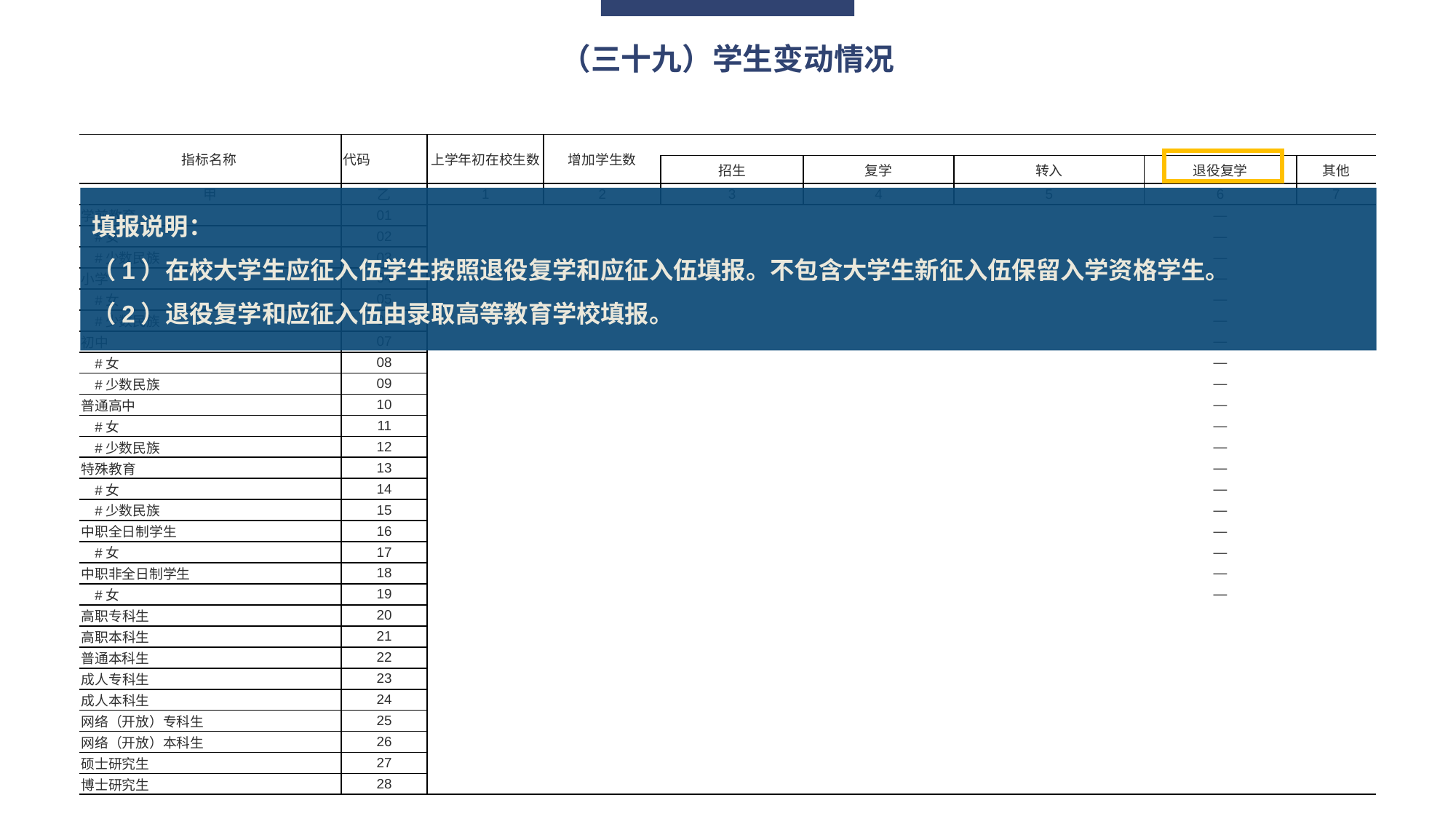

（三十九）学生变动情况
| 指标名称 | 代码 | 上学年初在校生数 | 增加学生数 |  |  |  |  |  |  |
| --- | --- | --- | --- | --- | --- | --- | --- | --- | --- |
|  |  |  |  | 招生 | 复学 |  | 转入 | 退役复学 | 其他 |
| 甲 | 乙 | 1 | 2 | 3 | 4 |  | 5 | 6 | 7 |
| 学前教育 | 01 |  |  |  |  |  |  | — |  |
| #女 | 02 |  |  |  |  |  |  | — |  |
| #少数民族 | 03 |  |  |  |  |  |  | — |  |
| 小学 | 04 |  |  |  |  |  |  | — |  |
| #女 | 05 |  |  |  |  |  |  | — |  |
| #少数民族 | 06 |  |  |  |  |  |  | — |  |
| 初中 | 07 |  |  |  |  |  |  | — |  |
| #女 | 08 |  |  |  |  |  |  | — |  |
| #少数民族 | 09 |  |  |  |  |  |  | — |  |
| 普通高中 | 10 |  |  |  |  |  |  | — |  |
| #女 | 11 |  |  |  |  |  |  | — |  |
| #少数民族 | 12 |  |  |  |  |  |  | — |  |
| 特殊教育 | 13 |  |  |  |  |  |  | — |  |
| #女 | 14 |  |  |  |  |  |  | — |  |
| #少数民族 | 15 |  |  |  |  |  |  | — |  |
| 中职全日制学生 | 16 |  |  |  |  |  |  | — |  |
| #女 | 17 |  |  |  |  |  |  | — |  |
| 中职非全日制学生 | 18 |  |  |  |  |  |  | — |  |
| #女 | 19 |  |  |  |  |  |  | — |  |
| 高职专科生 | 20 |  |  |  |  |  |  |  |  |
| 高职本科生 | 21 |  |  |  |  |  |  |  |  |
| 普通本科生 | 22 |  |  |  |  |  |  |  |  |
| 成人专科生 | 23 |  |  |  |  |  |  |  |  |
| 成人本科生 | 24 |  |  |  |  |  |  |  |  |
| 网络（开放）专科生 | 25 |  |  |  |  |  |  |  |  |
| 网络（开放）本科生 | 26 |  |  |  |  |  |  |  |  |
| 硕士研究生 | 27 |  |  |  |  |  |  |  |  |
| 博士研究生 | 28 |  |  |  |  |  |  |  |  |

填报说明：
（1）在校大学生应征入伍学生按照退役复学和应征入伍填报。不包含大学生新征入伍保留入学资格学生。
（2）退役复学和应征入伍由录取高等教育学校填报。